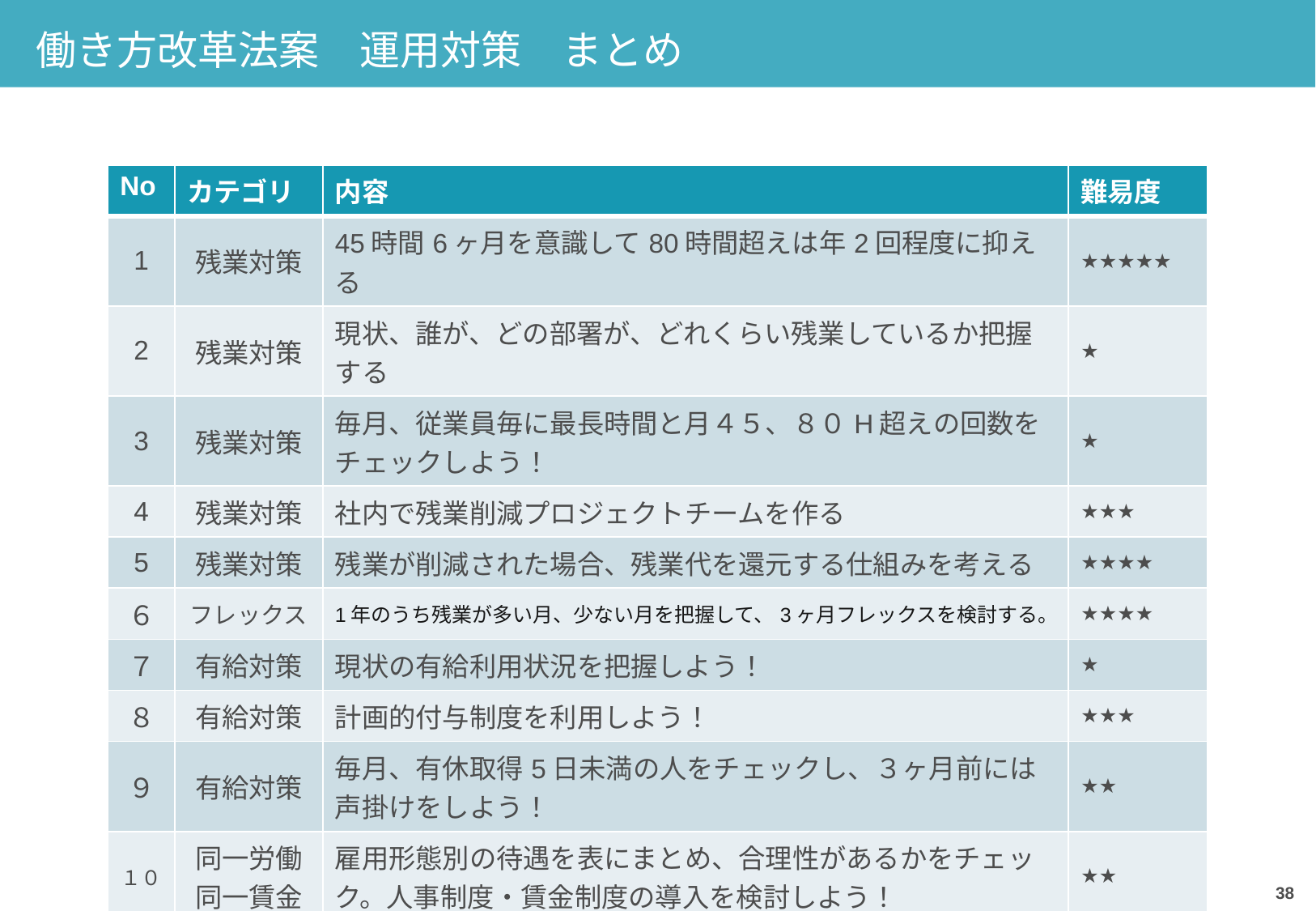

# 働き方改革法案　運用対策　まとめ
| No | カテゴリ | 内容 | 難易度 |
| --- | --- | --- | --- |
| 1 | 残業対策 | 45時間6ヶ月を意識して80時間超えは年2回程度に抑える | ★★★★★ |
| 2 | 残業対策 | 現状、誰が、どの部署が、どれくらい残業しているか把握する | ★ |
| 3 | 残業対策 | 毎月、従業員毎に最長時間と月４５、８０H超えの回数をチェックしよう！ | ★ |
| 4 | 残業対策 | 社内で残業削減プロジェクトチームを作る | ★★★ |
| 5 | 残業対策 | 残業が削減された場合、残業代を還元する仕組みを考える | ★★★★ |
| ６ | フレックス | 1年のうち残業が多い月、少ない月を把握して、3ヶ月フレックスを検討する。 | ★★★★ |
| ７ | 有給対策 | 現状の有給利用状況を把握しよう！ | ★ |
| ８ | 有給対策 | 計画的付与制度を利用しよう！ | ★★★ |
| ９ | 有給対策 | 毎月、有休取得5日未満の人をチェックし、３ヶ月前には声掛けをしよう！ | ★★ |
| １０ | 同一労働 同一賃金 | 雇用形態別の待遇を表にまとめ、合理性があるかをチェック。人事制度・賃金制度の導入を検討しよう！ | ★★ |
38